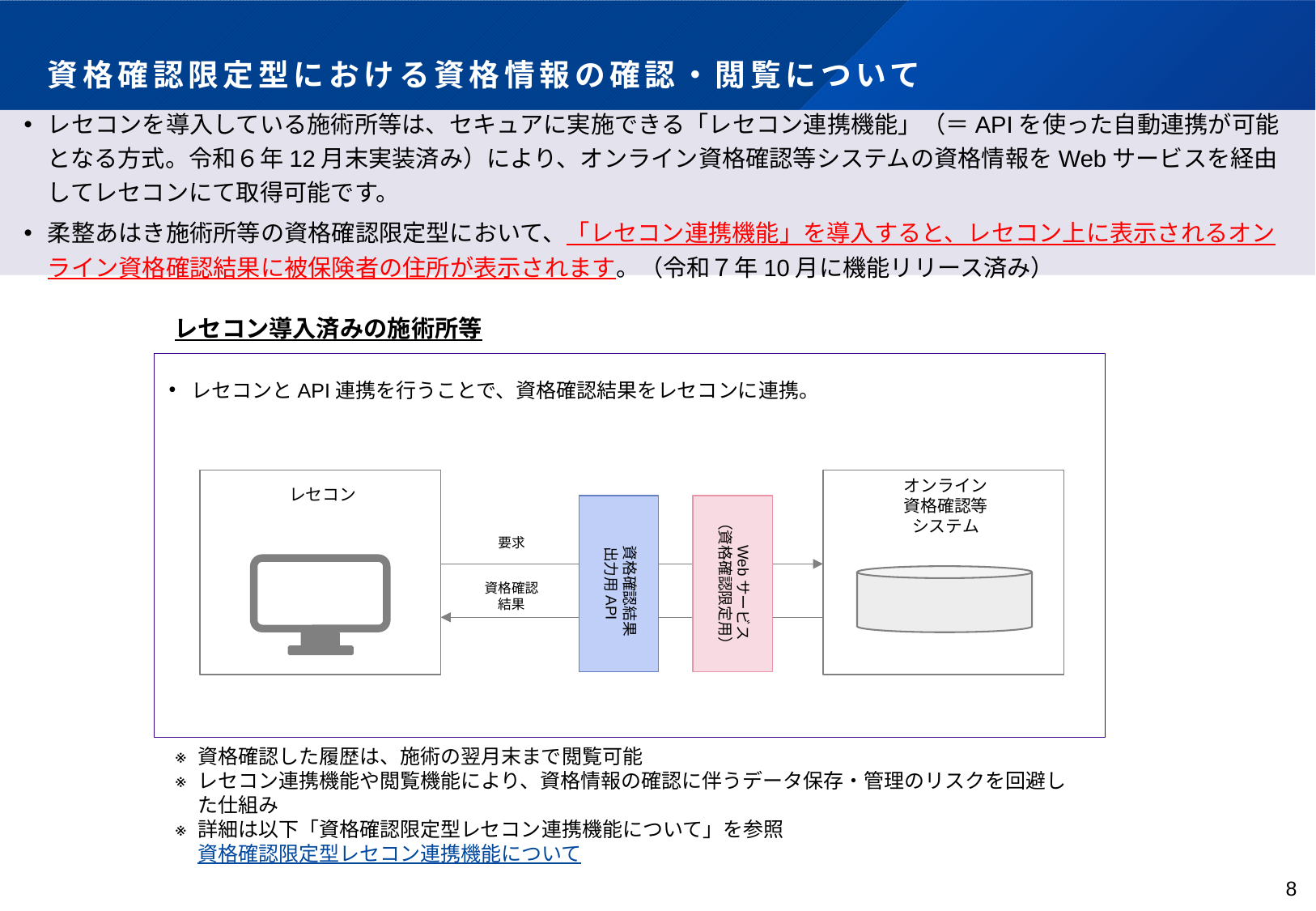

# 資格確認限定型における資格情報の確認・閲覧について
レセコンを導入している施術所等は、セキュアに実施できる「レセコン連携機能」（＝APIを使った自動連携が可能となる方式。令和６年12月末実装済み）により、オンライン資格確認等システムの資格情報をWebサービスを経由してレセコンにて取得可能です。
柔整あはき施術所等の資格確認限定型において、「レセコン連携機能」を導入すると、レセコン上に表示されるオンライン資格確認結果に被保険者の住所が表示されます。（令和７年10月に機能リリース済み）
レセコン導入済みの施術所等
レセコンとAPI連携を行うことで、資格確認結果をレセコンに連携。
オンライン
資格確認等
システム
レセコン
　資格確認結果
出力用API
　Webサービス
（資格確認限定用）
要求

資格確認
結果
資格確認した履歴は、施術の翌月末まで閲覧可能
レセコン連携機能や閲覧機能により、資格情報の確認に伴うデータ保存・管理のリスクを回避した仕組み
詳細は以下「資格確認限定型レセコン連携機能について」を参照
資格確認限定型レセコン連携機能について
8